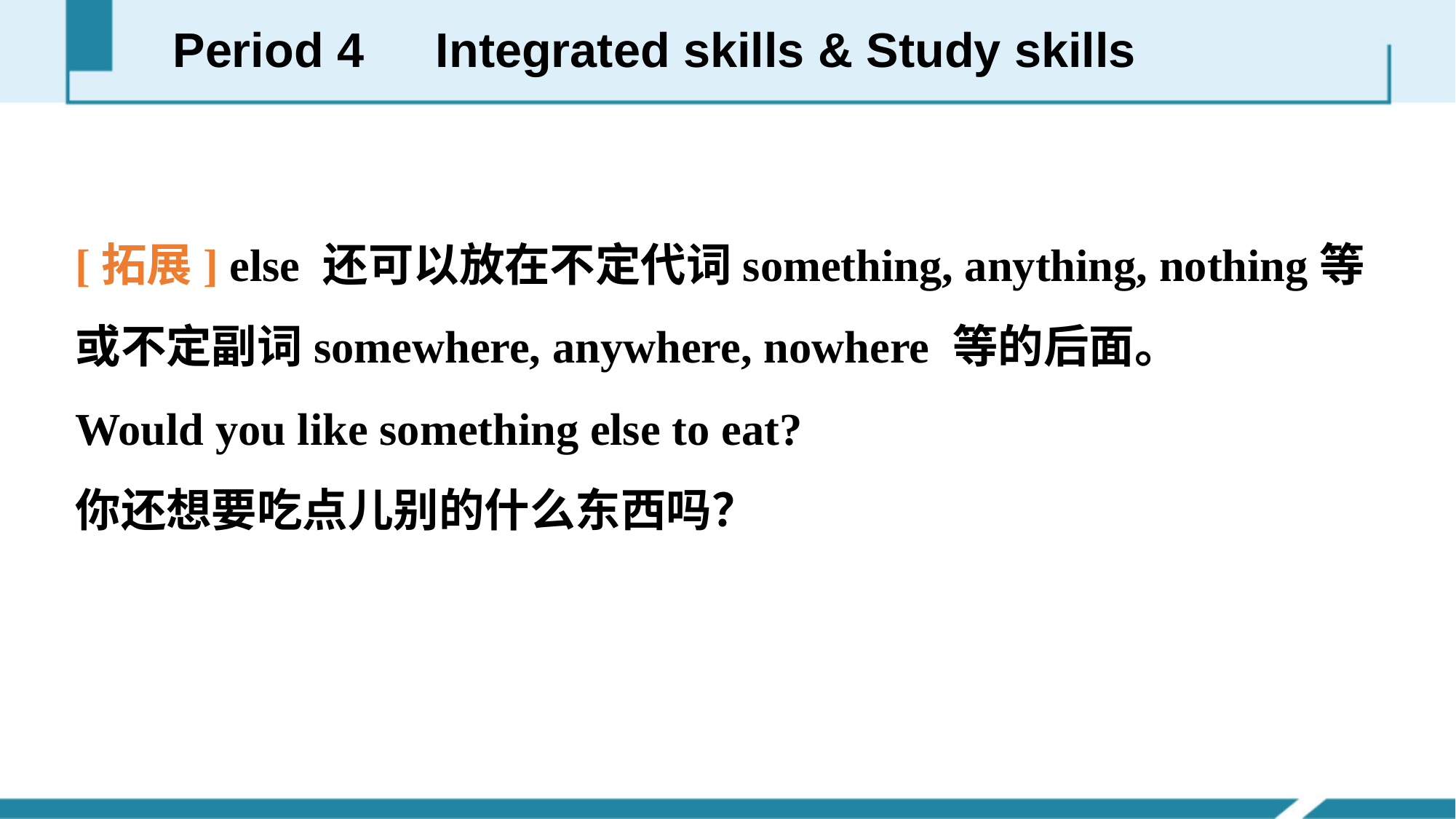

Period 4　Integrated skills & Study skills
[拓展] else 还可以放在不定代词something, anything, nothing等或不定副词somewhere, anywhere, nowhere 等的后面。
Would you like something else to eat?
你还想要吃点儿别的什么东西吗？